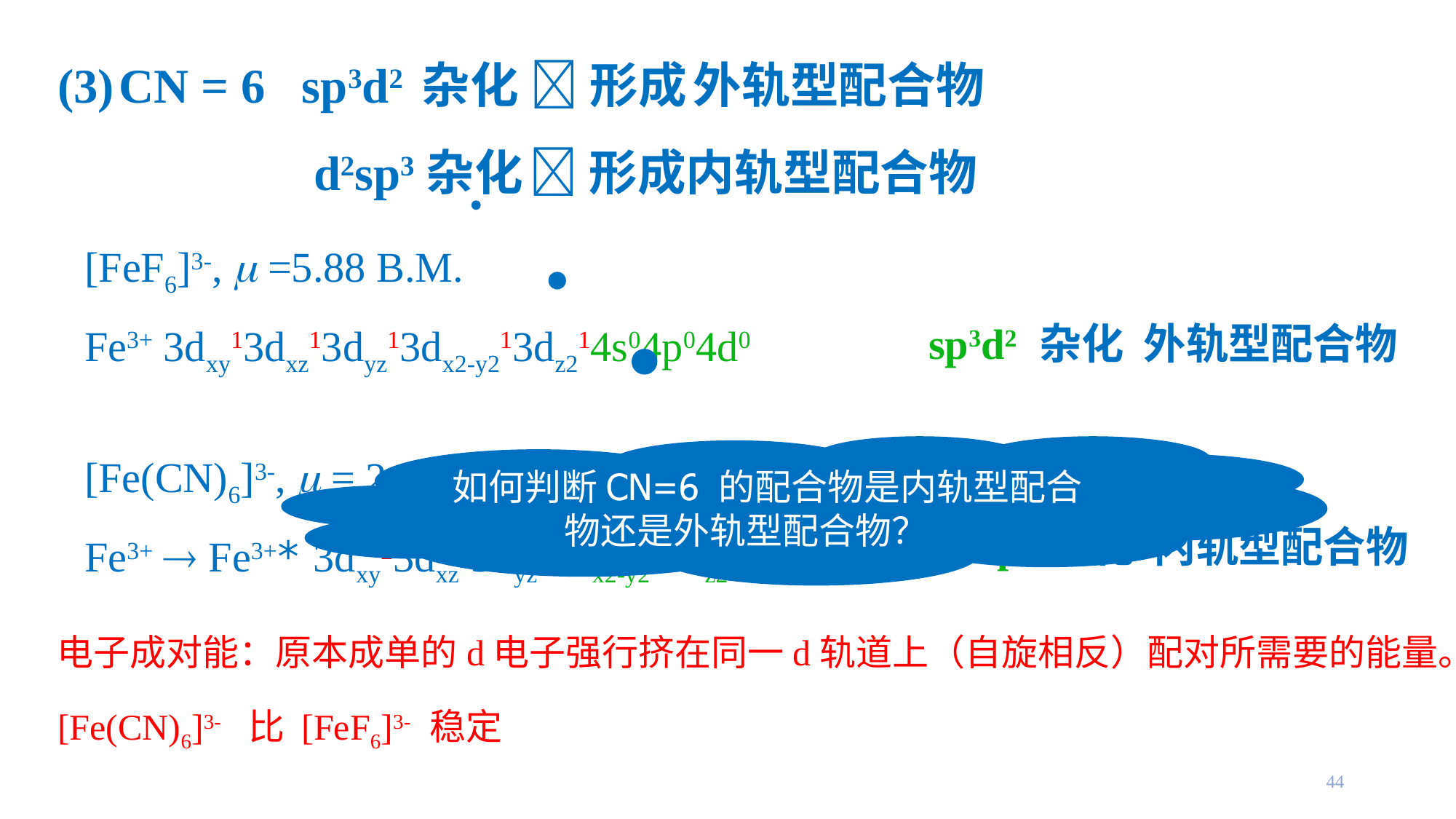

CN = 6   sp3d2 杂化 → 形成 外轨型配合物
                     d2sp3杂化 → 形成内轨型配合物

[FeF6]3-, μ =5.88 B.M.
Fe3+ 3dxy13dxz13dyz13dx2-y213dz214s04p04d0
sp3d2  杂化  外轨型配合物
如何判断CN=6 的配合物是内轨型配合物还是外轨型配合物？？
[Fe(CN)6]3-, μ = 2.2 B.M.
Fe3+ → Fe3+* 3dxy23dxz23dyz13dx2-y203dz204s04p0
d2sp3 杂化  内轨型配合物
电子成对能：原本成单的d电子强行挤在同一d轨道上（自旋相反）配对所需要的能量。
[Fe(CN)6]3-  比 [FeF6]3-  稳定
44